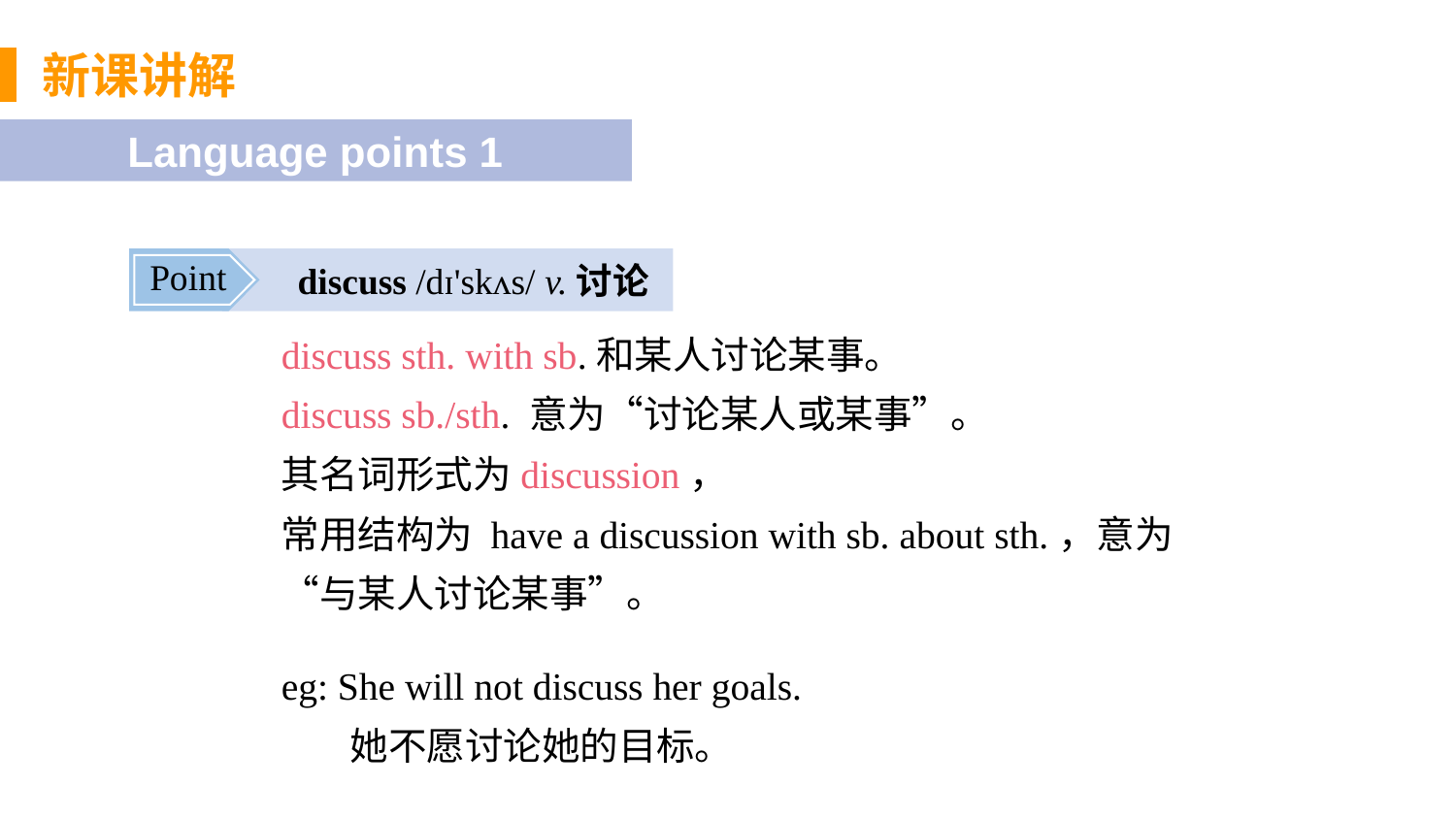

新课讲解

Language points 1

       discuss /dɪ'skʌs/ v.讨论

Point

discuss sth. with sb.和某人讨论某事。
discuss sb./sth. 意为“讨论某人或某事”。
其名词形式为discussion，
常用结构为 have a discussion with sb. about sth.，意为“与某人讨论某事”。

eg: She will not discuss her goals.
       她不愿讨论她的目标。